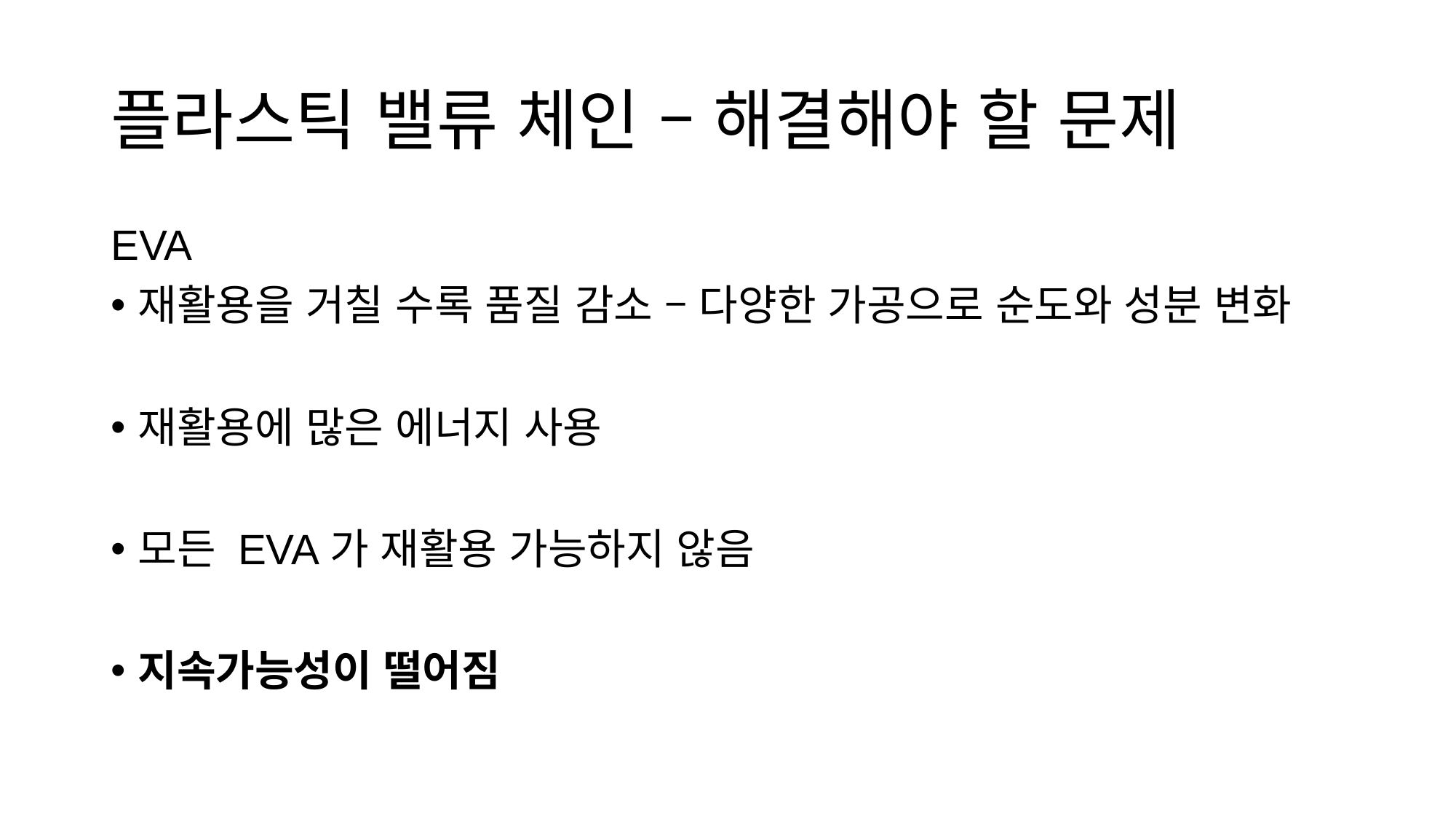

# 플라스틱 밸류 체인 – 해결해야 할 문제
EVA
재활용을 거칠 수록 품질 감소 – 다양한 가공으로 순도와 성분 변화

재활용에 많은 에너지 사용

모든 EVA가 재활용 가능하지 않음

지속가능성이 떨어짐